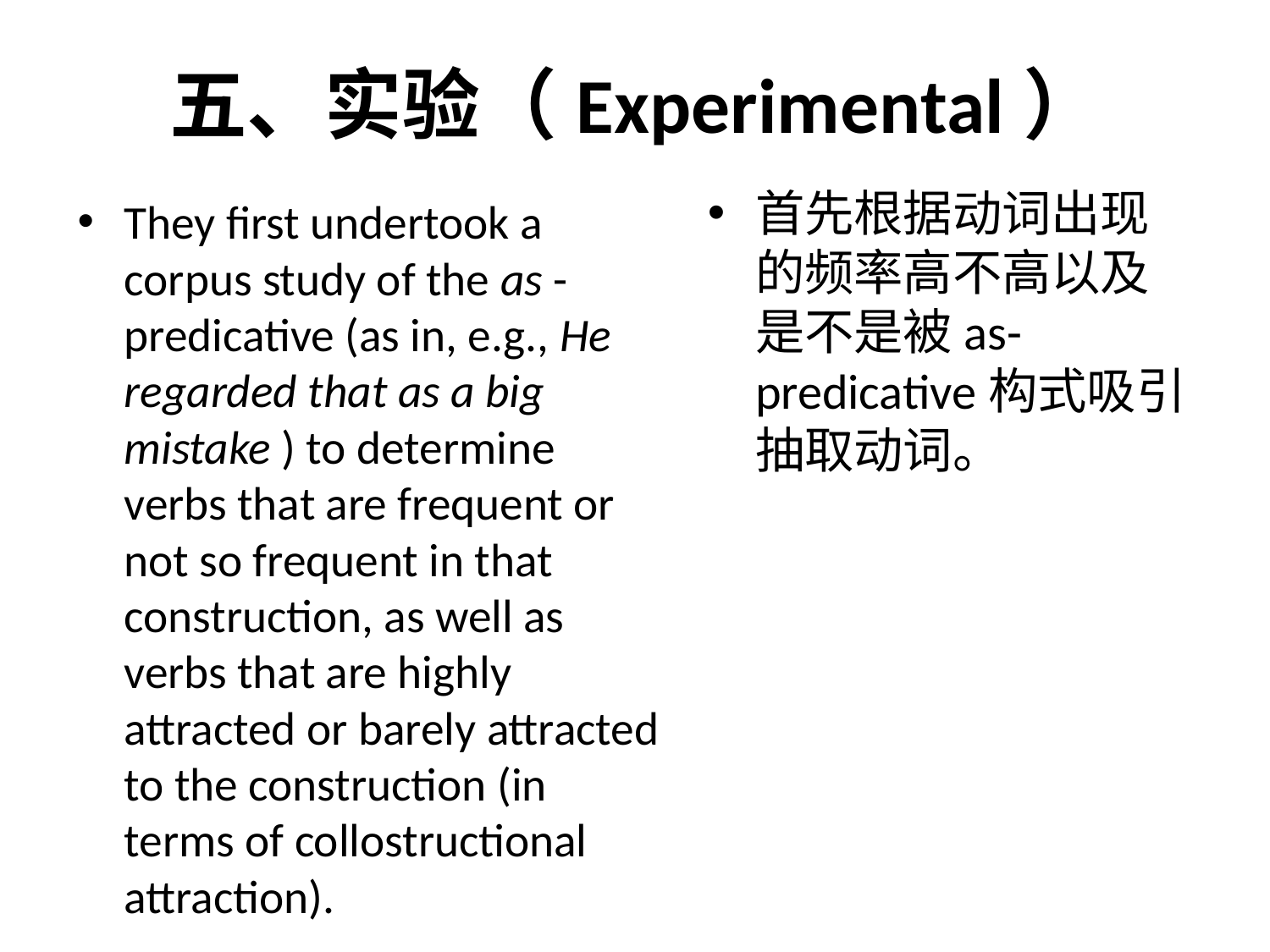

# 五、实验（Experimental）
首先根据动词出现的频率高不高以及是不是被as-predicative构式吸引抽取动词。
They first undertook a corpus study of the as -predicative (as in, e.g., He regarded that as a big mistake ) to determine verbs that are frequent or not so frequent in that construction, as well as verbs that are highly attracted or barely attracted to the construction (in terms of collostructional attraction).